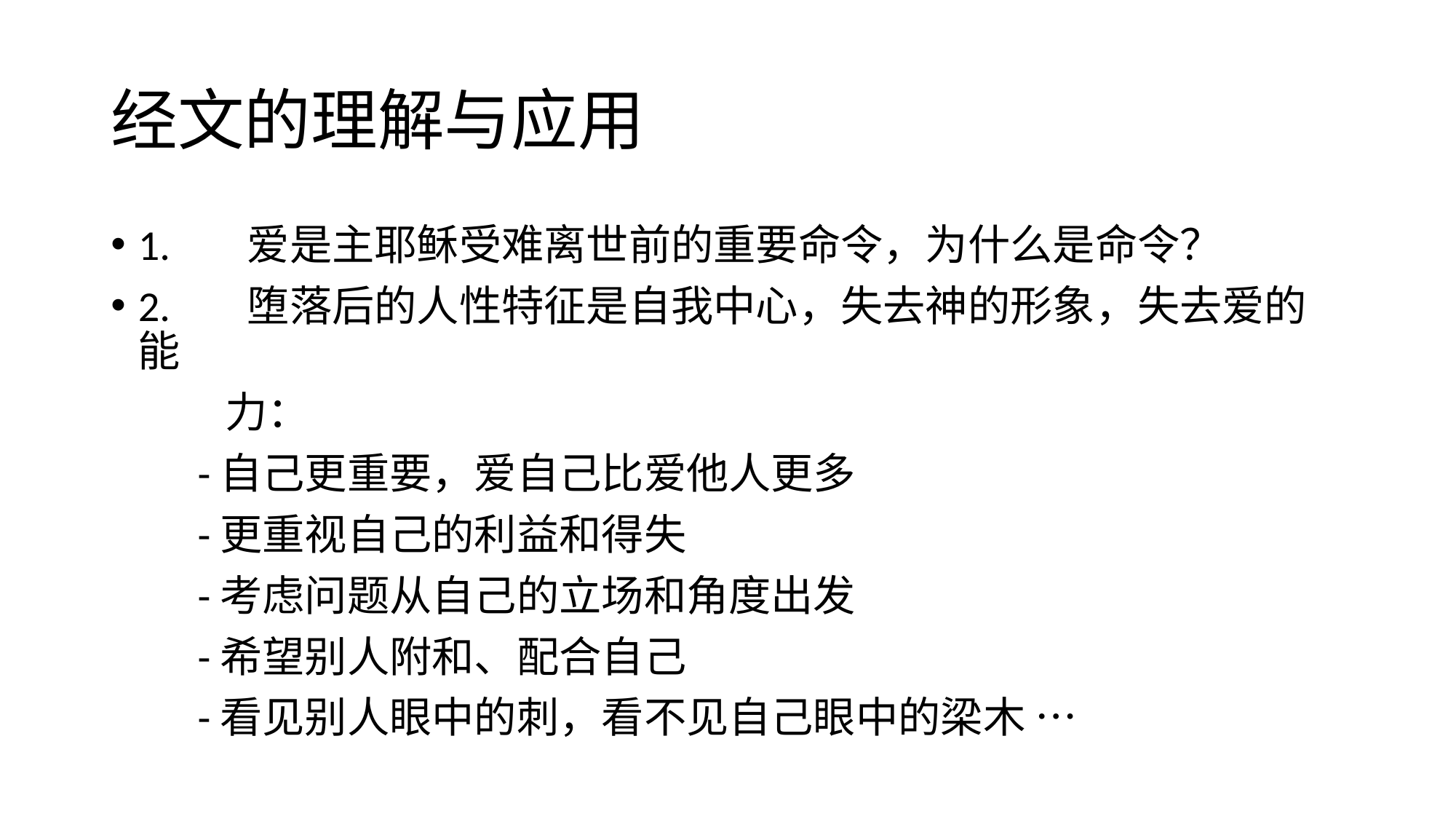

# 经文的理解与应用
1.	爱是主耶稣受难离世前的重要命令，为什么是命令？
2.	堕落后的人性特征是自我中心，失去神的形象，失去爱的能
           力：
         -	自己更重要，爱自己比爱他人更多
         -	更重视自己的利益和得失
         -	考虑问题从自己的立场和角度出发
         -	希望别人附和、配合自己
         -	看见别人眼中的刺，看不见自己眼中的梁木 …